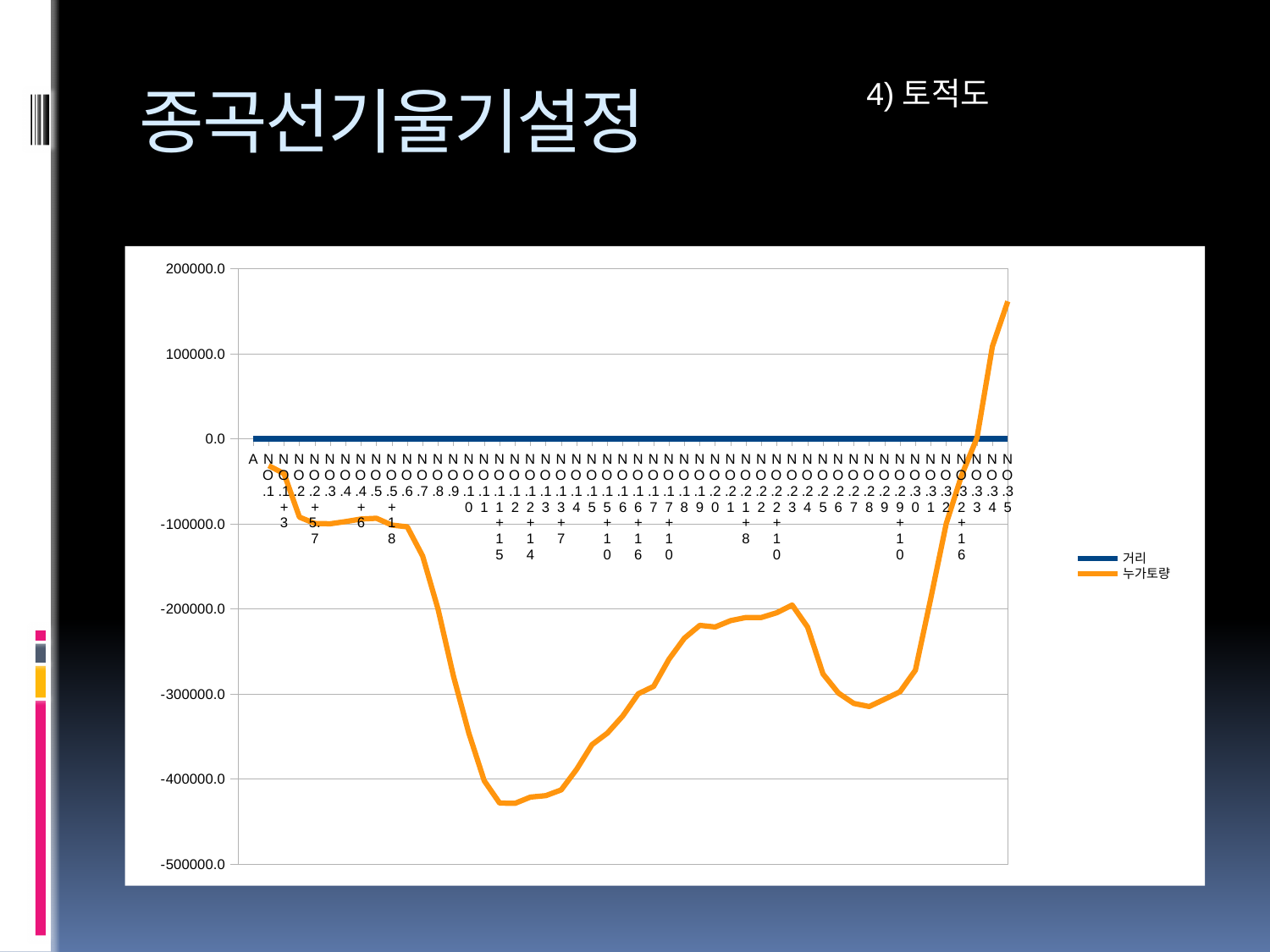

4)토적도
# 종곡선기울기설정

### Chart

| Category | 거리 | 누가토량 |
|---|---|---|
|  | None | None |
| A | 0.0 | None |
| NO.1 | 20.0 | -31596.475555555557 |
| NO.1 +3 | 3.0 | -41090.201888888885 |
| NO.2 | 17.0 | -92222.35800000001 |
| NO.2 +5.7 | 5.7 | -99688.89968833335 |
| NO.3 | 14.3 | -100034.0915988889 |
| NO.4 | 20.0 | -97446.2385988889 |
| NO.4 +6 | 6.0 | -94417.2648988889 |
| NO.5 | 14.0 | -93534.80826555556 |
| NO.5 +18 | 18.0 | -101564.62266555557 |
| NO.6 | 2.0 | -103569.96071000001 |
| NO.7 | 20.0 | -137976.16626555557 |
| NO.8 | 20.0 | -200430.64071 |
| NO.9 | 20.0 | -279201.40737666667 |
| NO.10 | 20.0 | -346334.30293222226 |
| NO.11 | 20.0 | -402350.5184877778 |
| NO.11 +15 | 15.0 | -428540.14607111114 |
| NO.12 | 5.0 | -428857.0742655556 |
| NO.12 +14 | 14.0 | -421508.1045877778 |
| NO.13 | 6.0 | -419797.6791544445 |
| NO.13 +7 | 7.0 | -413048.7023044445 |
| NO.14 | 13.0 | -388802.2599544445 |
| NO.15 | 20.0 | -359799.0039544445 |
| NO.15 +10 | 10.0 | -346216.0799544445 |
| NO.16 | 10.0 | -325981.7824544445 |
| NO.16 +16 | 16.0 | -300032.2480544445 |
| NO.17 | 4.0 | -291253.1620544445 |
| NO.17 +10 | 10.0 | -259343.20855444449 |
| NO.18 | 10.0 | -234587.3715544445 |
| NO.19 | 20.0 | -219538.98155444447 |
| NO.20 | 20.0 | -221441.73244333337 |
| NO.21 | 20.0 | -213990.31488777781 |
| NO.21 +8 | 8.0 | -210248.64751000004 |
| NO.22 | 12.0 | -210248.64751000004 |
| NO.22 +10 | 10.0 | -204689.95634333338 |
| NO.23 | 10.0 | -195710.09473222226 |
| NO.24 | 20.0 | -221540.5482877778 |
| NO.25 | 20.0 | -276672.16051 |
| NO.26 | 20.0 | -299130.9782877778 |
| NO.27 | 20.0 | -311338.1249544445 |
| NO.28 | 20.0 | -315009.08962111117 |
| NO.29 | 20.0 | -306452.92162111116 |
| NO.29 +10 | 10.0 | -297662.8131211112 |
| NO.30 | 10.0 | -272274.7286211112 |
| NO.31 | 20.0 | -187725.8016211112 |
| NO.32 | 20.0 | -99991.51462111119 |
| NO.32 +16 | 16.0 | -43099.161021111184 |
| NO.33 | 4.0 | 1029.446201111059 |
| NO.34 | 20.0 | 108594.78620111106 |
| NO.35 | 20.0 | 161601.40808999995 |